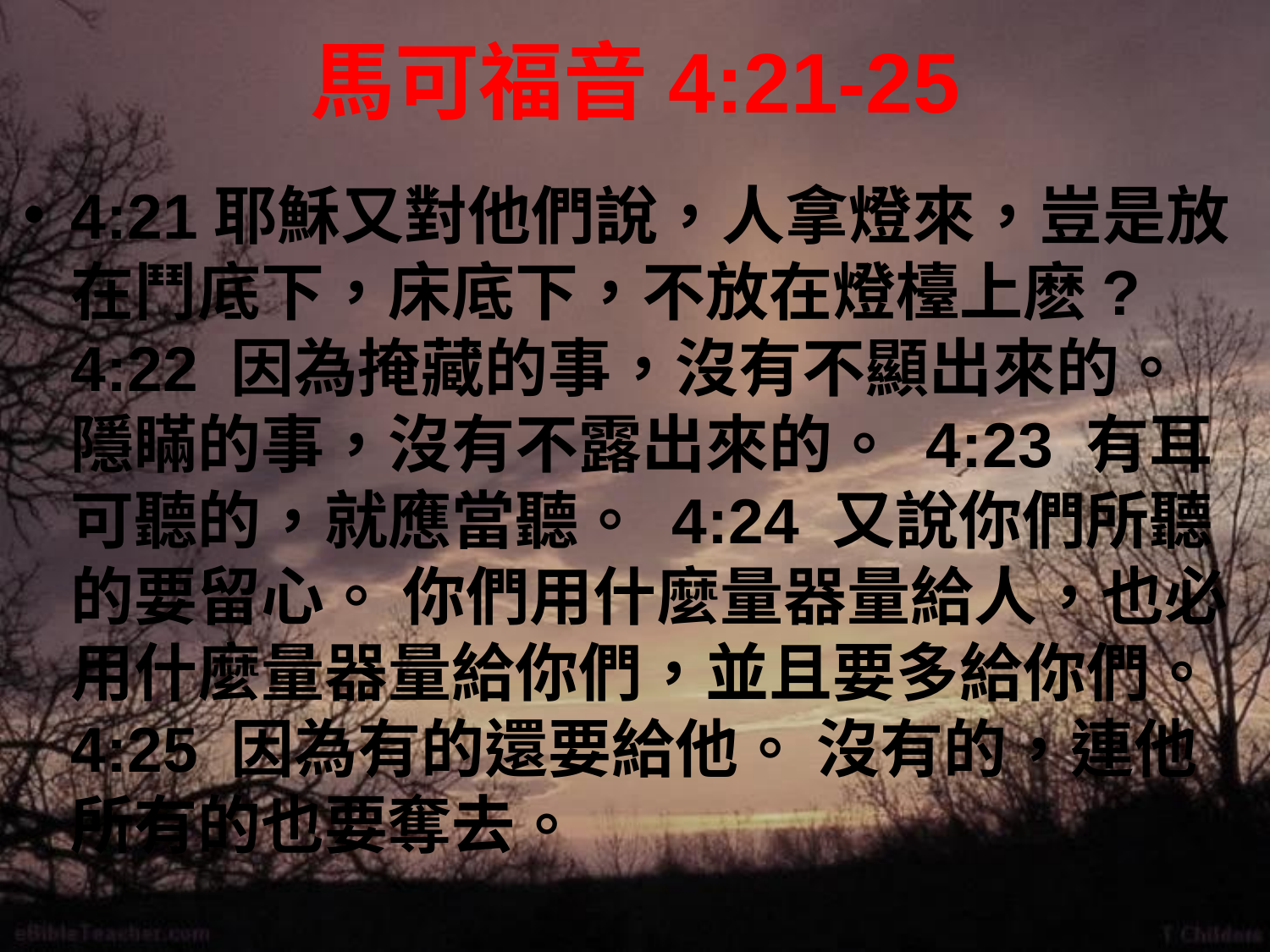

# 馬可福音4:21-25
4:21耶穌又對他們說，人拿燈來，豈是放在鬥底下，床底下，不放在燈檯上麽? 4:22 因為掩藏的事，沒有不顯出來的。 隱瞞的事，沒有不露出來的。 4:23 有耳可聽的，就應當聽。 4:24 又說你們所聽的要留心。 你們用什麼量器量給人，也必用什麼量器量給你們，並且要多給你們。 4:25 因為有的還要給他。 沒有的，連他所有的也要奪去。